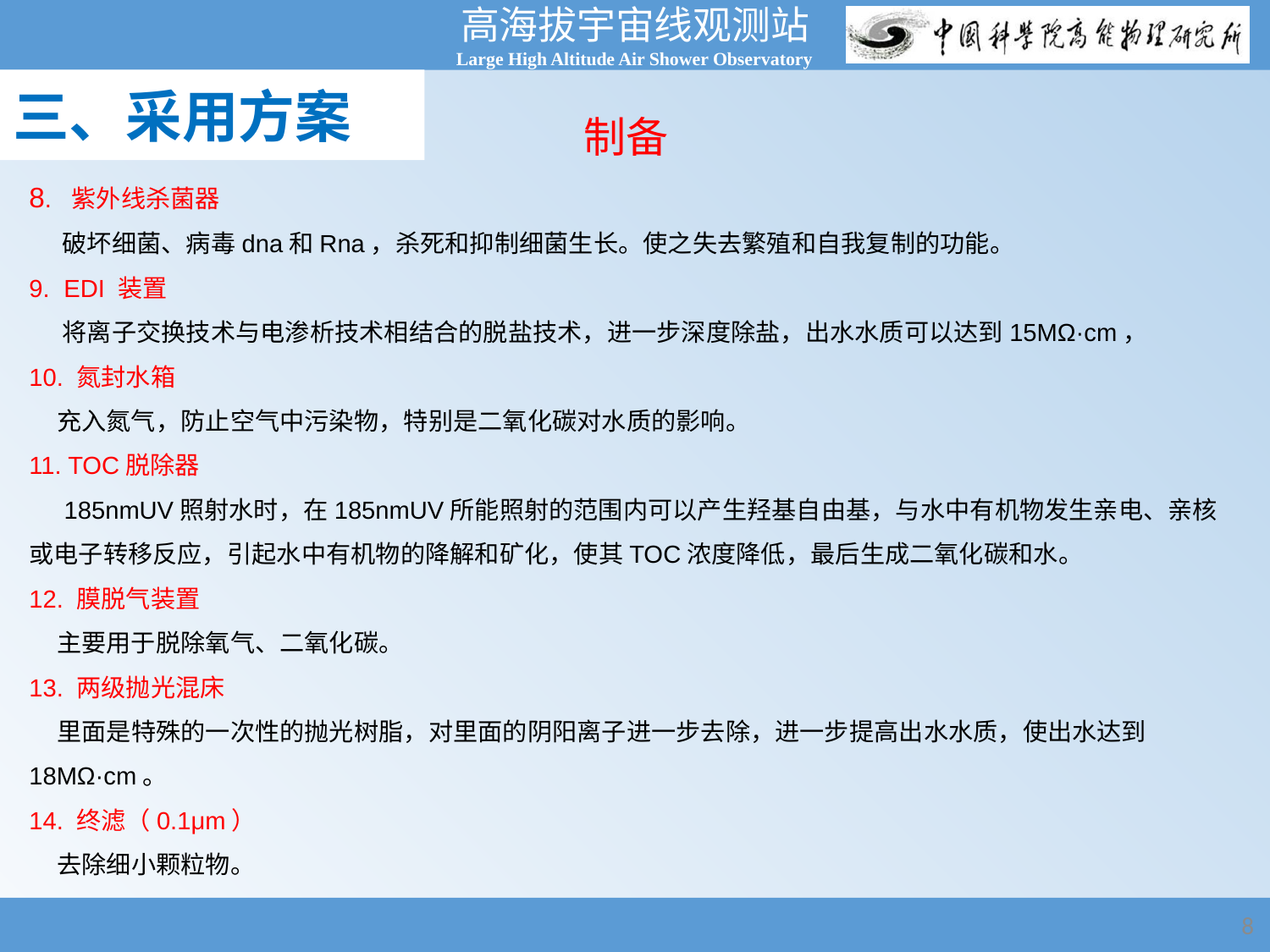

三、采用方案
制备
8.  紫外线杀菌器
     破坏细菌、病毒dna和Rna，杀死和抑制细菌生长。使之失去繁殖和自我复制的功能。
9.  EDI 装置
     将离子交换技术与电渗析技术相结合的脱盐技术，进一步深度除盐，出水水质可以达到15MΩ·cm，
10. 氮封水箱
    充入氮气，防止空气中污染物，特别是二氧化碳对水质的影响。
11. TOC脱除器
     185nmUV照射水时，在185nmUV所能照射的范围内可以产生羟基自由基，与水中有机物发生亲电、亲核或电子转移反应，引起水中有机物的降解和矿化，使其TOC浓度降低，最后生成二氧化碳和水。
12. 膜脱气装置
    主要用于脱除氧气、二氧化碳。
13. 两级抛光混床
    里面是特殊的一次性的抛光树脂，对里面的阴阳离子进一步去除，进一步提高出水水质，使出水达到18MΩ·cm。
14. 终滤（0.1μm）
    去除细小颗粒物。
8